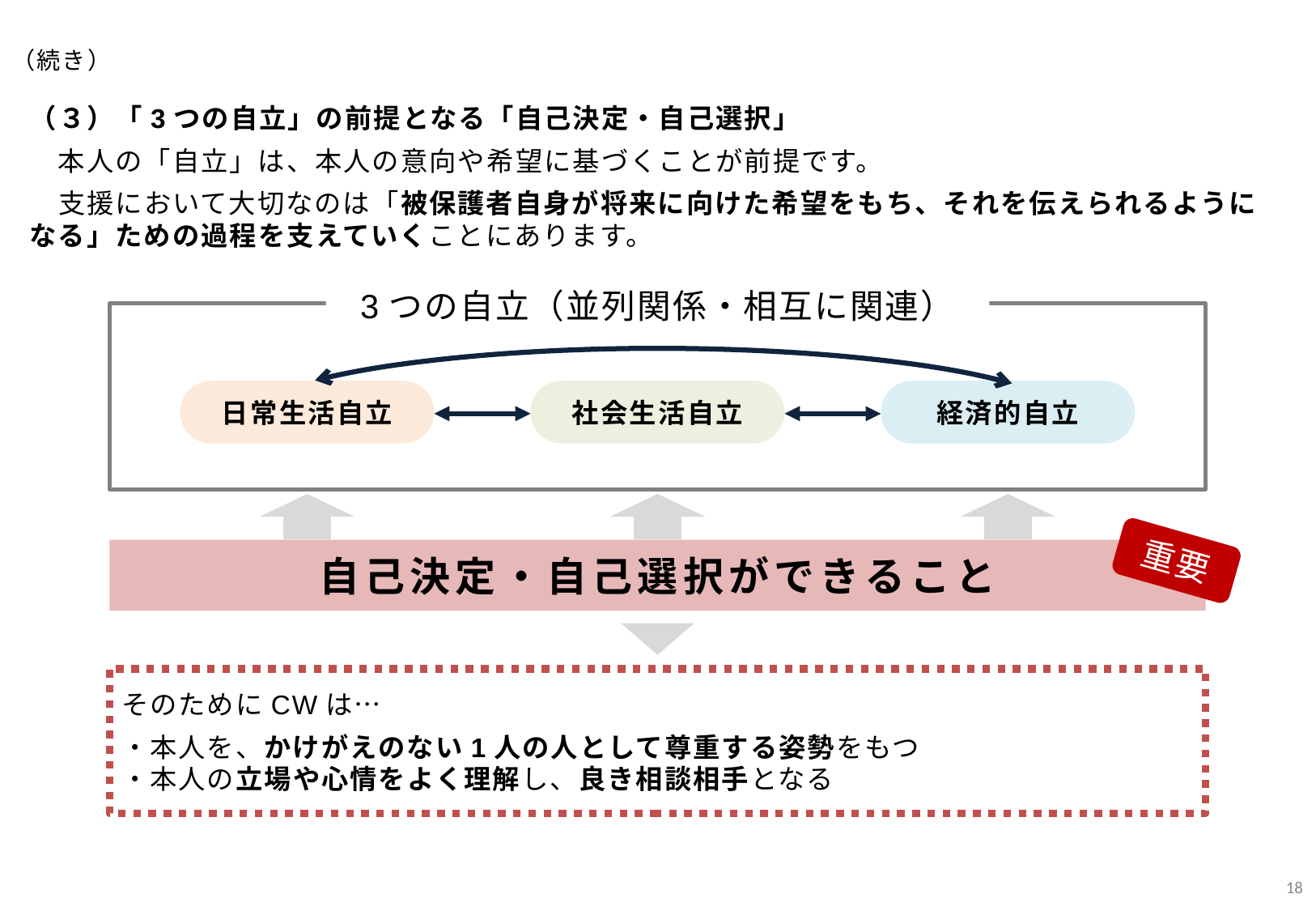

（続き）
（３）「3つの自立」の前提となる「自己決定・自己選択」
　本人の「自立」は、本人の意向や希望に基づくことが前提です。
　支援において大切なのは「被保護者自身が将来に向けた希望をもち、それを伝えられるようになる」ための過程を支えていくことにあります。
3つの自立（並列関係・相互に関連）

日常生活自立
社会生活自立
経済的自立

重要
自己決定・自己選択ができること

そのためにCWは…
・本人を、かけがえのない1人の人として尊重する姿勢をもつ
・本人の立場や心情をよく理解し、良き相談相手となる
18